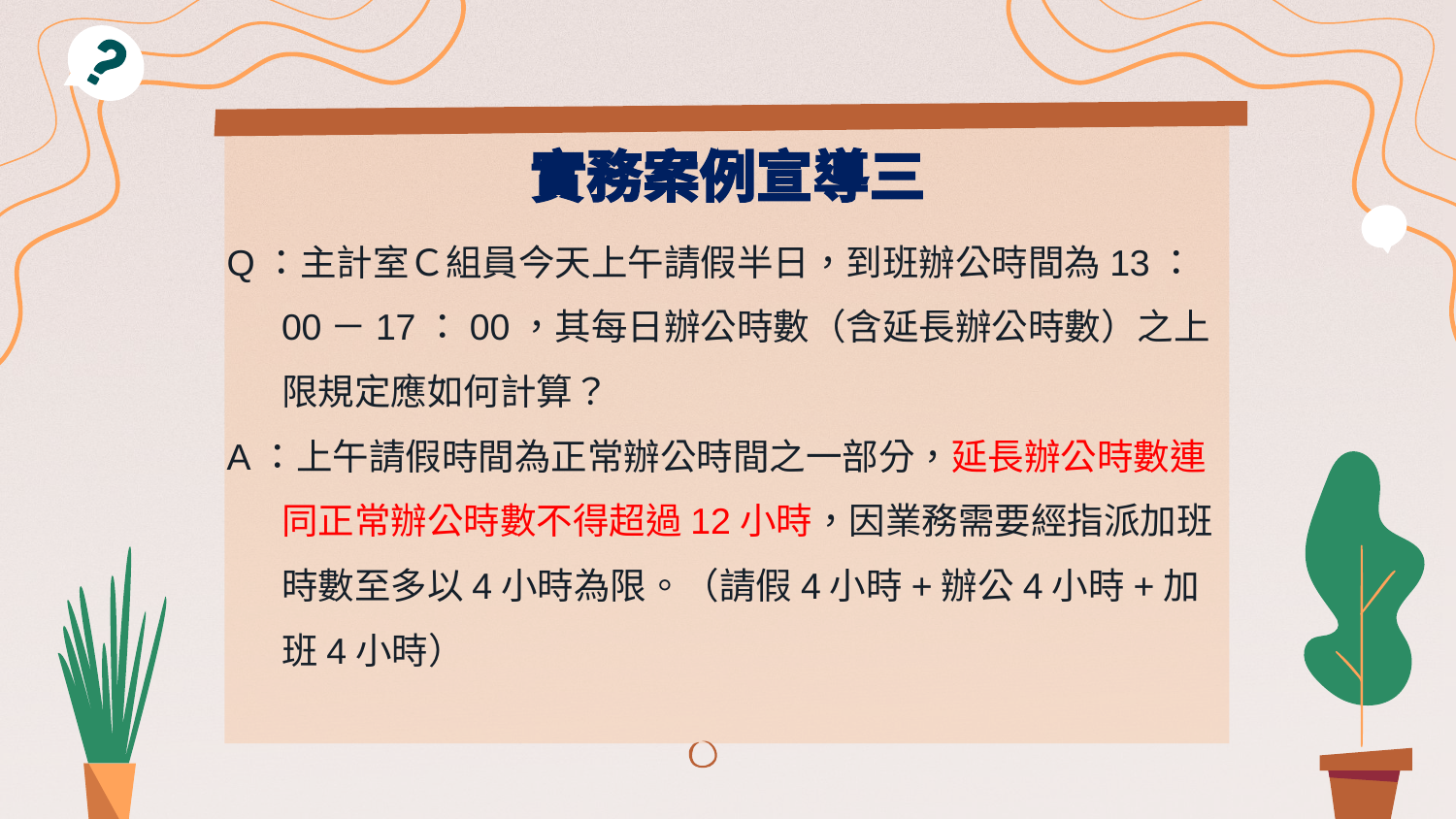

# 實務案例宣導三
Q：主計室Ｃ組員今天上午請假半日，到班辦公時間為13：00－17：00，其每日辦公時數（含延長辦公時數）之上限規定應如何計算？
A：上午請假時間為正常辦公時間之一部分，延長辦公時數連同正常辦公時數不得超過12小時，因業務需要經指派加班時數至多以4小時為限。（請假4小時+辦公4小時+加班4小時）